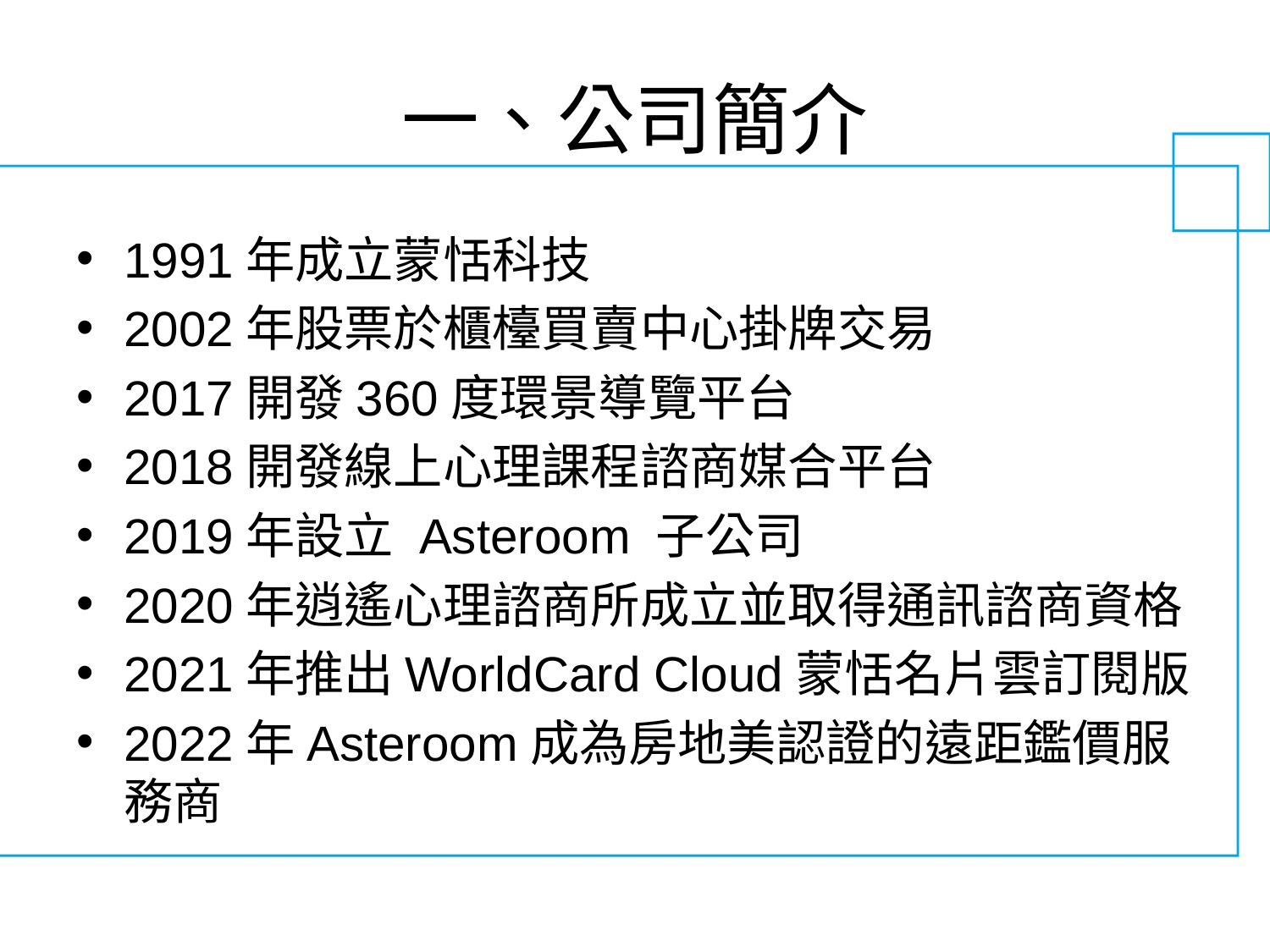

# 一、公司簡介
1991年成立蒙恬科技
2002年股票於櫃檯買賣中心掛牌交易
2017開發360度環景導覽平台
2018開發線上心理課程諮商媒合平台
2019年設立 Asteroom 子公司
2020年逍遙心理諮商所成立並取得通訊諮商資格
2021年推出WorldCard Cloud蒙恬名片雲訂閱版
2022年Asteroom成為房地美認證的遠距鑑價服務商